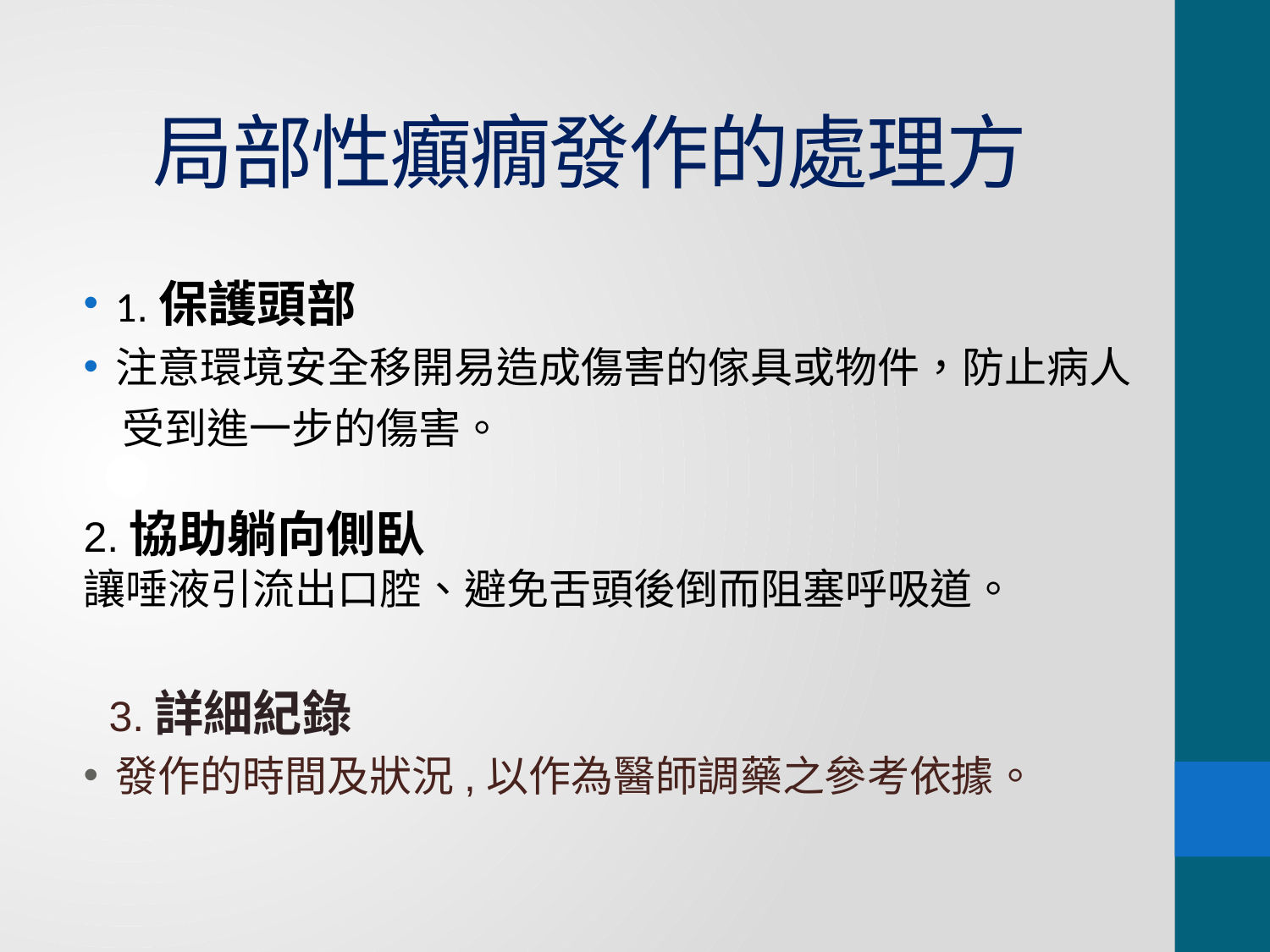

# 局部性癲癇發作的處理方法
1.保護頭部
注意環境安全移開易造成傷害的傢具或物件，防止病人
   受到進一步的傷害。
2.協助躺向側臥
讓唾液引流出口腔、避免舌頭後倒而阻塞呼吸道。
   3.詳細紀錄
發作的時間及狀況,以作為醫師調藥之參考依據。